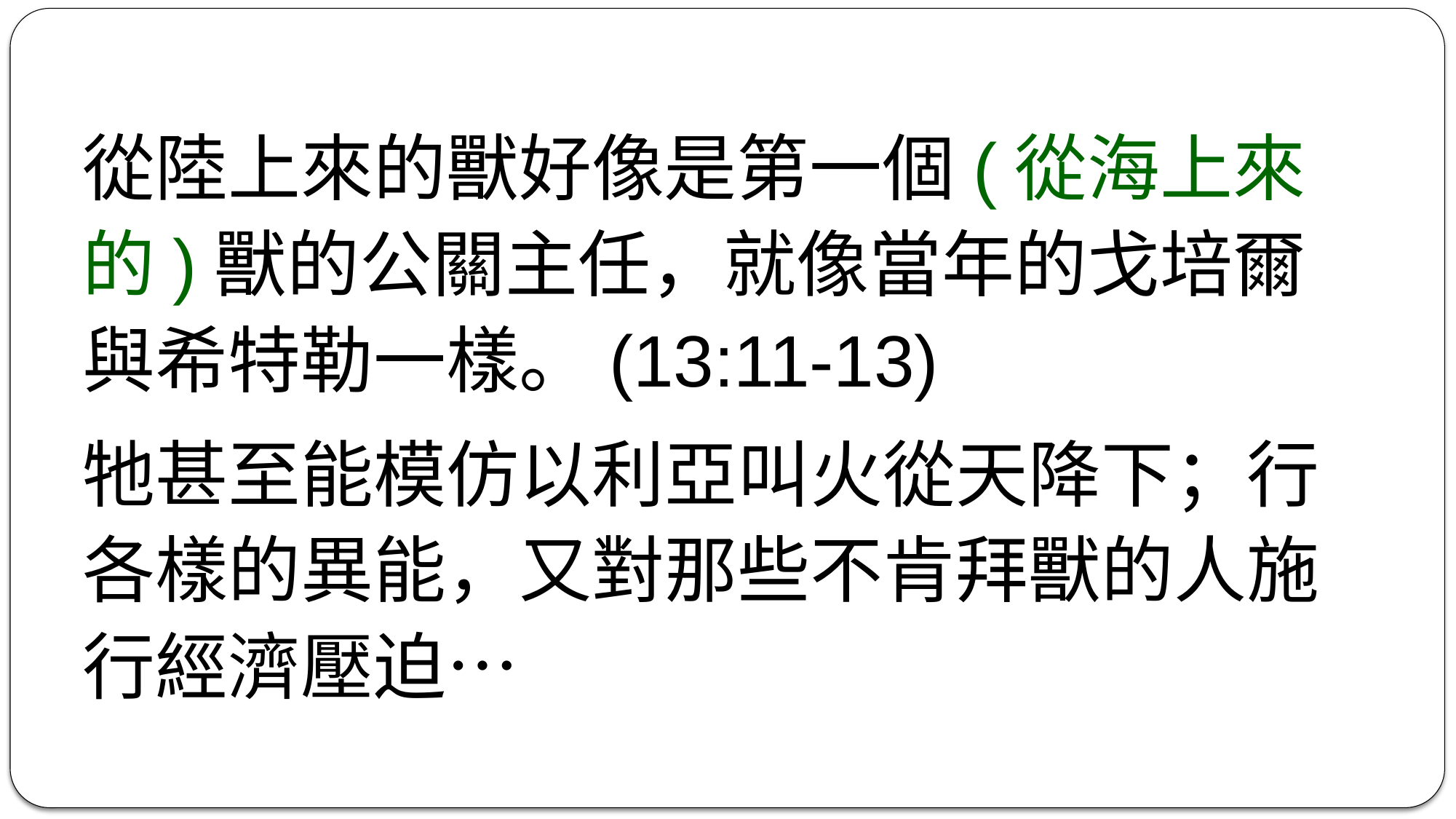

從陸上來的獸好像是第一個(從海上來的)獸的公關主任，就像當年的戈培爾與希特勒一樣。(13:11-13)
牠甚至能模仿以利亞叫火從天降下；行各樣的異能，又對那些不肯拜獸的人施行經濟壓迫…